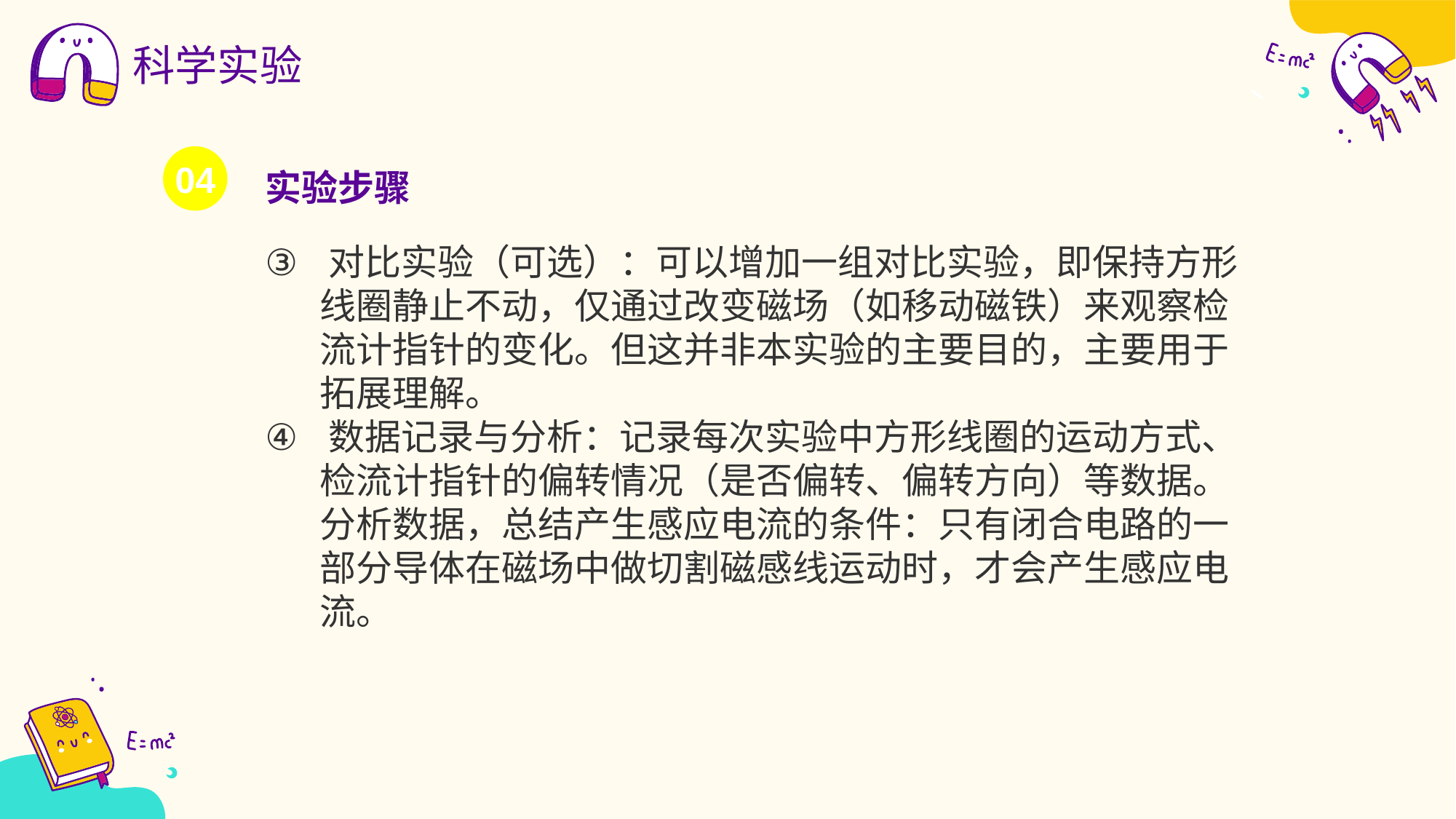

科学实验
实验步骤
04
‌对比实验‌（可选）：可以增加一组对比实验，即保持方形线圈静止不动，仅通过改变磁场（如移动磁铁）来观察检流计指针的变化。但这并非本实验的主要目的，主要用于拓展理解。
‌数据记录与分析‌：记录每次实验中方形线圈的运动方式、检流计指针的偏转情况（是否偏转、偏转方向）等数据。分析数据，总结产生感应电流的条件：只有闭合电路的一部分导体在磁场中做切割磁感线运动时，才会产生感应电流。